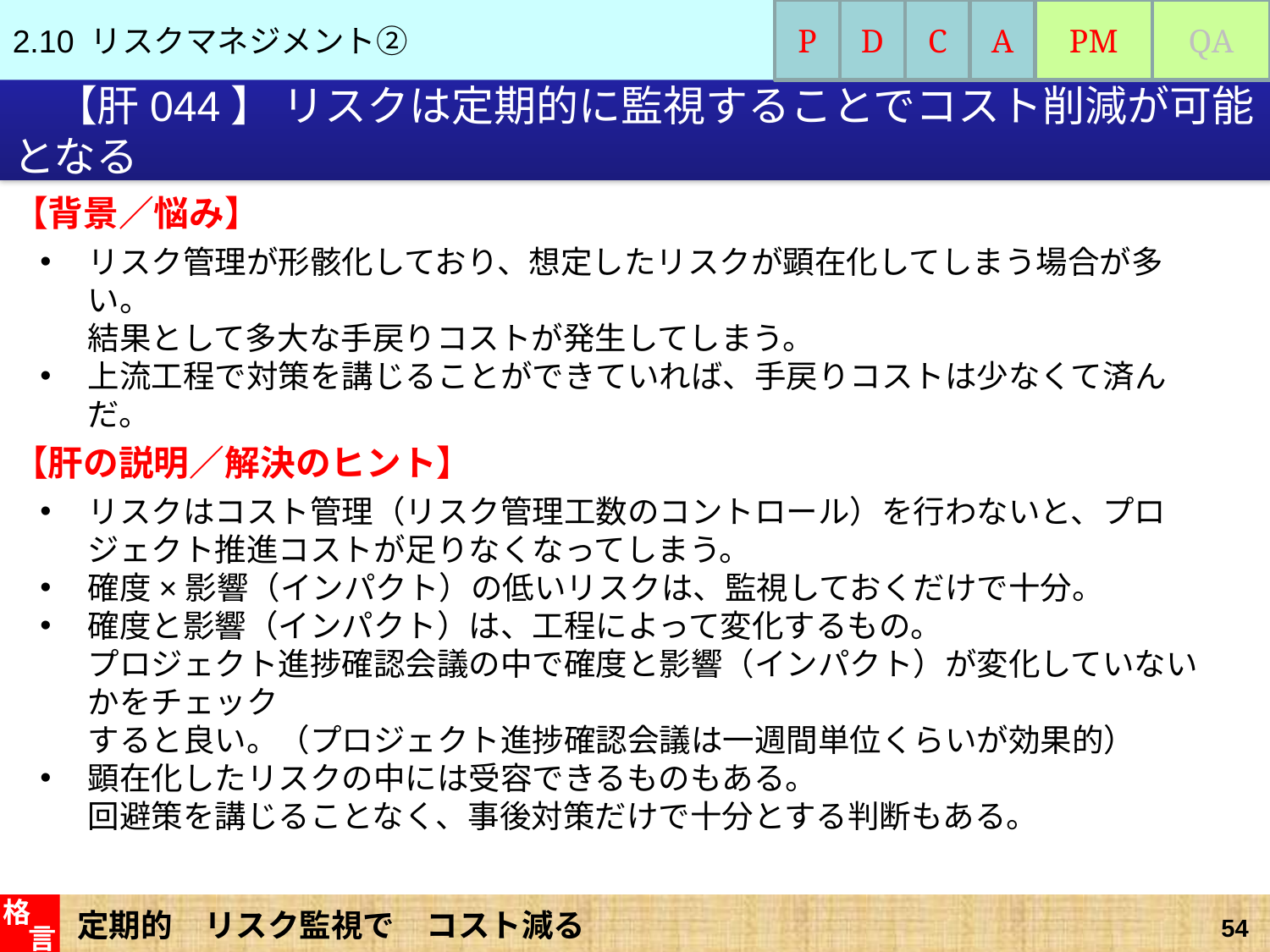

2.10 リスクマネジメント②
P
D
C
A
PM
QA
# 【肝044】 リスクは定期的に監視することでコスト削減が可能となる
【背景／悩み】
リスク管理が形骸化しており、想定したリスクが顕在化してしまう場合が多い。
結果として多大な手戻りコストが発生してしまう。
上流工程で対策を講じることができていれば、手戻りコストは少なくて済んだ。
【肝の説明／解決のヒント】
リスクはコスト管理（リスク管理工数のコントロール）を行わないと、プロジェクト推進コストが足りなくなってしまう。
確度×影響（インパクト）の低いリスクは、監視しておくだけで十分。
確度と影響（インパクト）は、工程によって変化するもの。
プロジェクト進捗確認会議の中で確度と影響（インパクト）が変化していないかをチェック
すると良い。（プロジェクト進捗確認会議は一週間単位くらいが効果的）
顕在化したリスクの中には受容できるものもある。
回避策を講じることなく、事後対策だけで十分とする判断もある。
定期的　リスク監視で　コスト減る
格
言
54